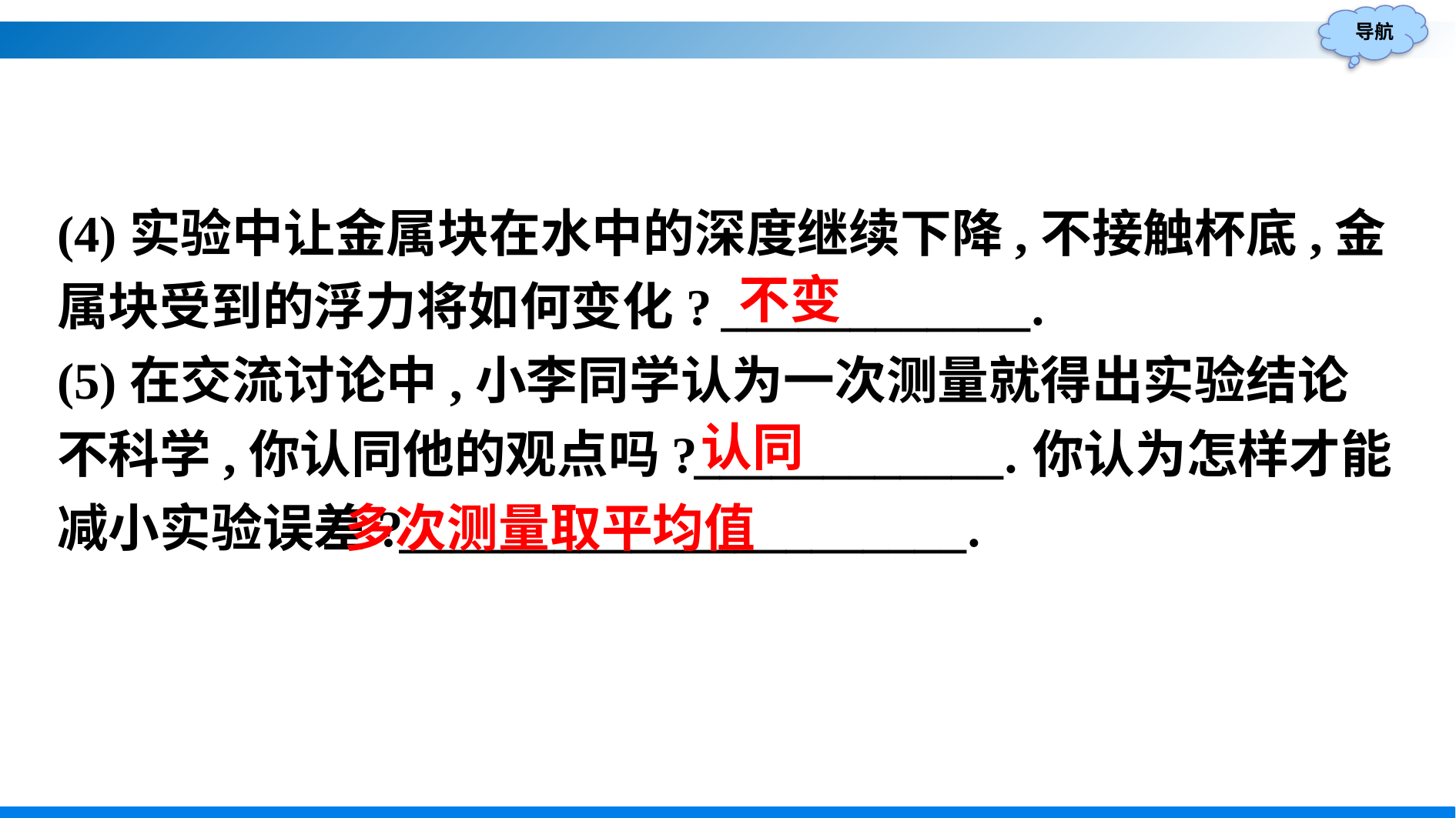

(4)实验中让金属块在水中的深度继续下降,不接触杯底,金属块受到的浮力将如何变化? ____________.
(5)在交流讨论中,小李同学认为一次测量就得出实验结论不科学,你认同他的观点吗?____________.你认为怎样才能减小实验误差?______________________.
不变
认同
多次测量取平均值